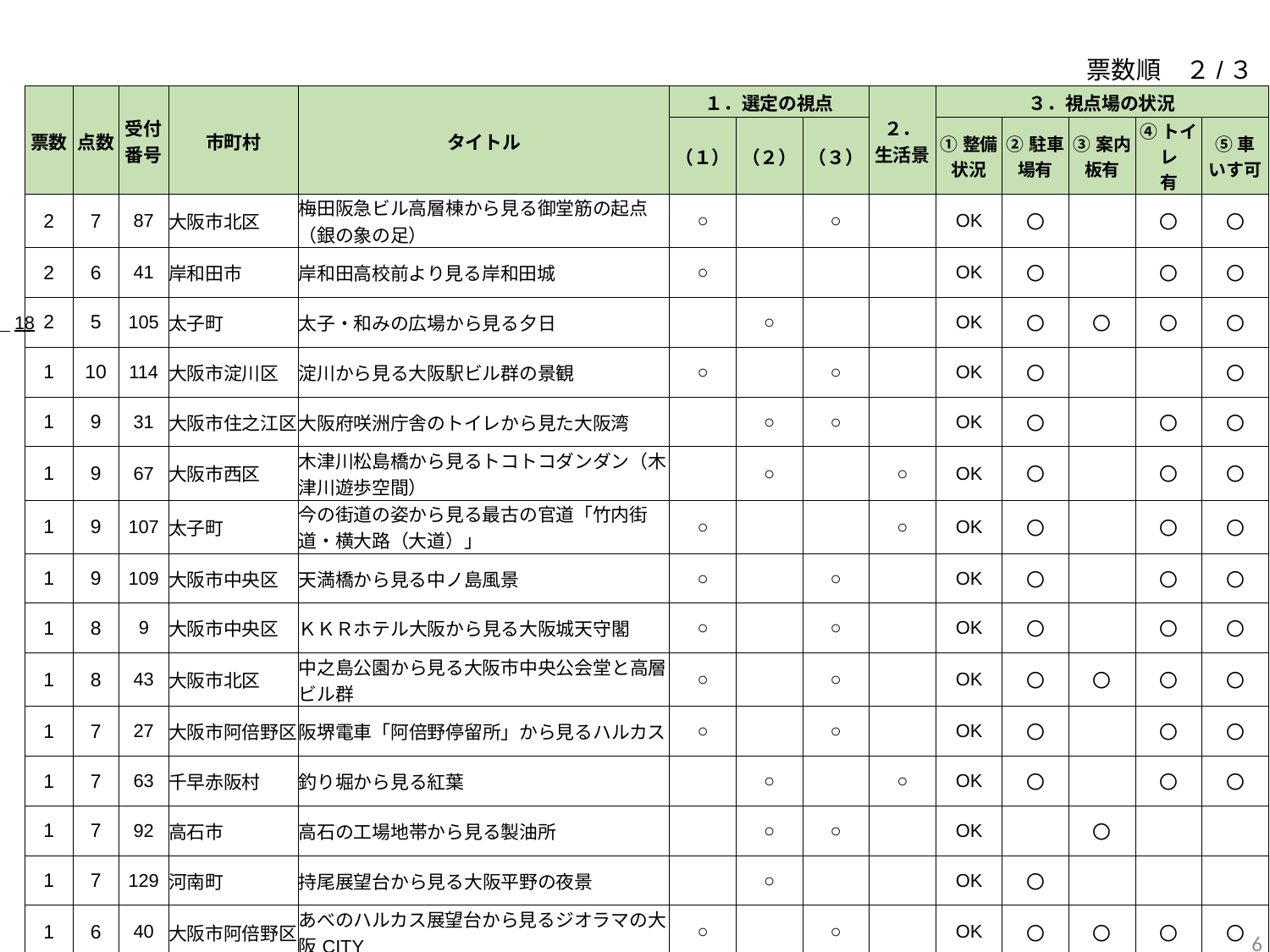

票数順　２/３
| 票数 | 点数 | 受付 番号 | 市町村 | タイトル | １．選定の視点 |  |  | ２． 生活景 | ３．視点場の状況 |  |  |  |  |
| --- | --- | --- | --- | --- | --- | --- | --- | --- | --- | --- | --- | --- | --- |
|  |  |  |  |  | （１） | （２） | （３） |  | ①整備 状況 | ②駐車 場有 | ③案内 板有 | ④トイレ 有 | ⑤車 いす可 |
| 2 | 7 | 87 | 大阪市北区 | 梅田阪急ビル高層棟から見る御堂筋の起点（銀の象の足） | ○ |  | ○ |  | OK | 〇 |  | 〇 | 〇 |
| 2 | 6 | 41 | 岸和田市 | 岸和田高校前より見る岸和田城 | ○ |  |  |  | OK | 〇 |  | 〇 | 〇 |
| 2 | 5 | 105 | 太子町 | 太子・和みの広場から見る夕日 |  | ○ |  |  | OK | 〇 | 〇 | 〇 | 〇 |
| 1 | 10 | 114 | 大阪市淀川区 | 淀川から見る大阪駅ビル群の景観 | ○ |  | ○ |  | OK | 〇 |  |  | 〇 |
| 1 | 9 | 31 | 大阪市住之江区 | 大阪府咲洲庁舎のトイレから見た大阪湾 |  | ○ | ○ |  | OK | 〇 |  | 〇 | 〇 |
| 1 | 9 | 67 | 大阪市西区 | 木津川松島橋から見るトコトコダンダン（木津川遊歩空間） |  | ○ |  | ○ | OK | 〇 |  | 〇 | 〇 |
| 1 | 9 | 107 | 太子町 | 今の街道の姿から見る最古の官道「竹内街道・横大路（大道）」 | ○ |  |  | ○ | OK | 〇 |  | 〇 | 〇 |
| 1 | 9 | 109 | 大阪市中央区 | 天満橋から見る中ノ島風景 | ○ |  | ○ |  | OK | 〇 |  | 〇 | 〇 |
| 1 | 8 | 9 | 大阪市中央区 | ＫＫＲホテル大阪から見る大阪城天守閣 | ○ |  | ○ |  | OK | 〇 |  | 〇 | 〇 |
| 1 | 8 | 43 | 大阪市北区 | 中之島公園から見る大阪市中央公会堂と高層ビル群 | ○ |  | ○ |  | OK | 〇 | 〇 | 〇 | 〇 |
| 1 | 7 | 27 | 大阪市阿倍野区 | 阪堺電車「阿倍野停留所」から見るハルカス | ○ |  | ○ |  | OK | 〇 |  | 〇 | 〇 |
| 1 | 7 | 63 | 千早赤阪村 | 釣り堀から見る紅葉 |  | ○ |  | ○ | OK | 〇 |  | 〇 | 〇 |
| 1 | 7 | 92 | 高石市 | 高石の工場地帯から見る製油所 |  | ○ | ○ |  | OK |  | 〇 |  |  |
| 1 | 7 | 129 | 河南町 | 持尾展望台から見る大阪平野の夜景 |  | ○ |  |  | OK | 〇 |  |  |  |
| 1 | 6 | 40 | 大阪市阿倍野区 | あべのハルカス展望台から見るジオラマの大阪CITY | ○ |  | ○ |  | OK | 〇 | 〇 | 〇 | 〇 |
　18
6